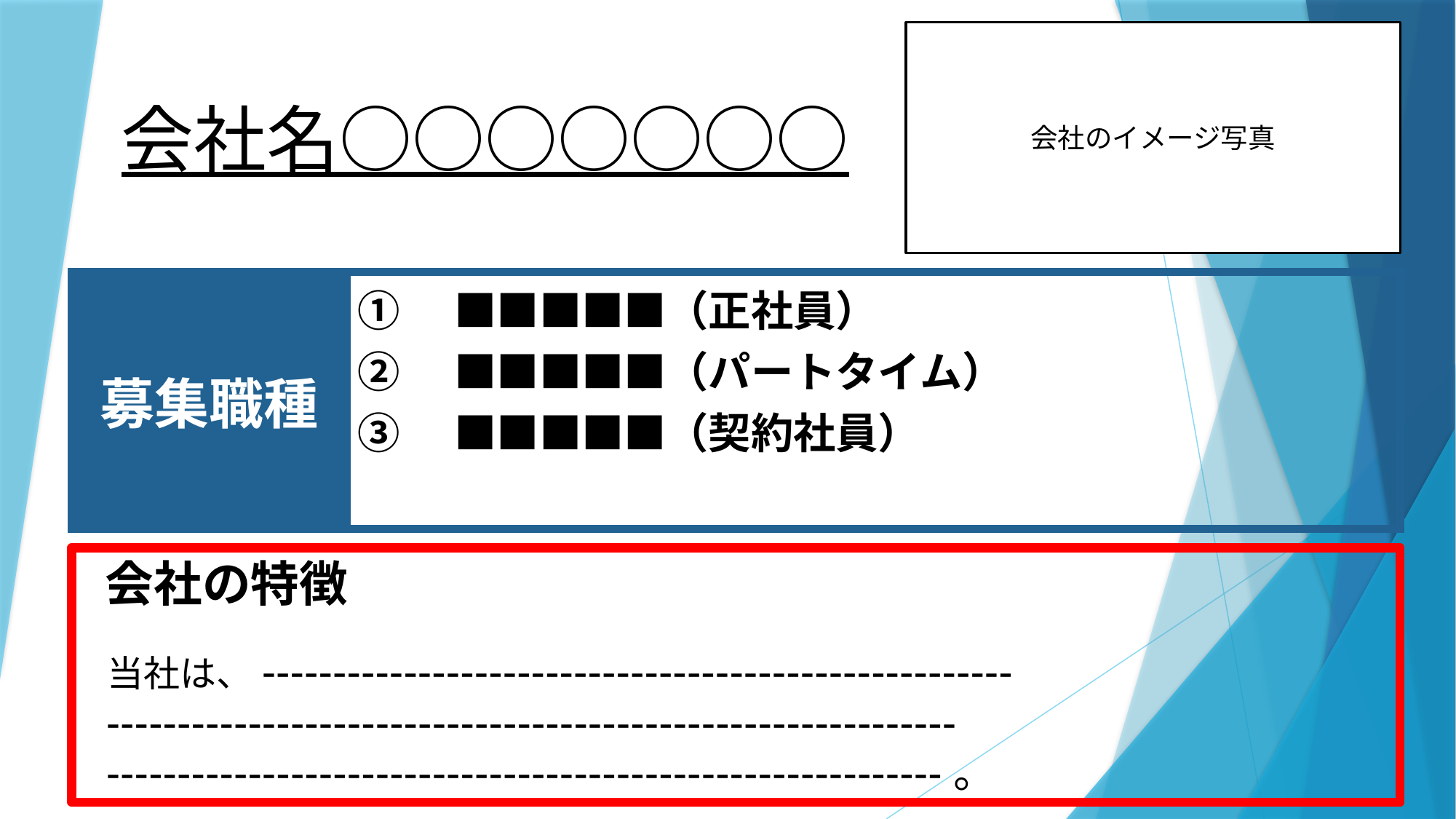

会社のイメージ写真
会社名○○○○○○○
| 募集職種 | ①　■■■■■（正社員） ②　■■■■■（パートタイム） ③　■■■■■（契約社員） |
| --- | --- |
 会社の特徴

  当社は、-----------------------------------------------------
  ------------------------------------------------------------
  -----------------------------------------------------------。